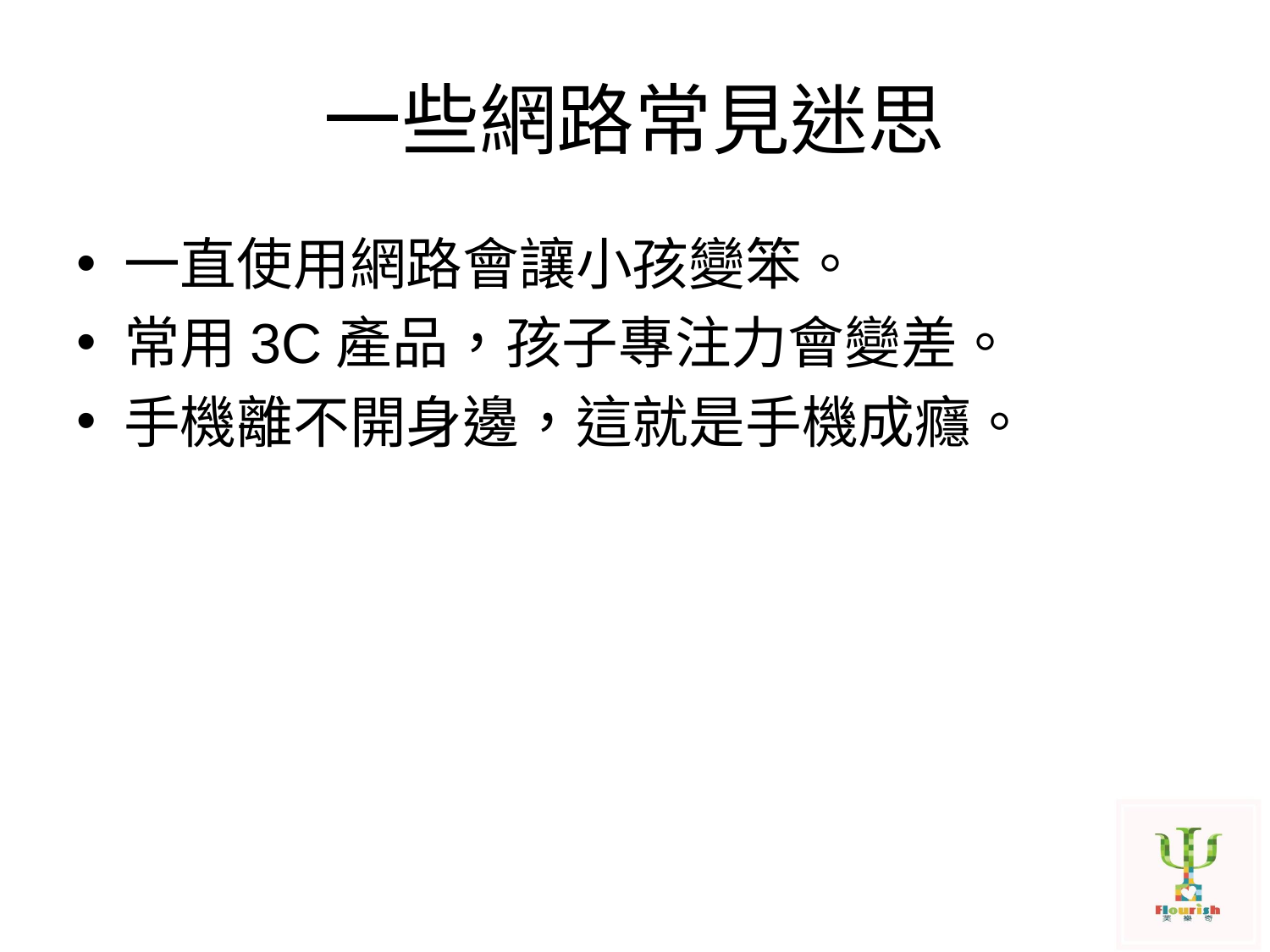

# 一些網路常見迷思
一直使用網路會讓小孩變笨。
常用3C產品，孩子專注力會變差。
手機離不開身邊，這就是手機成癮。